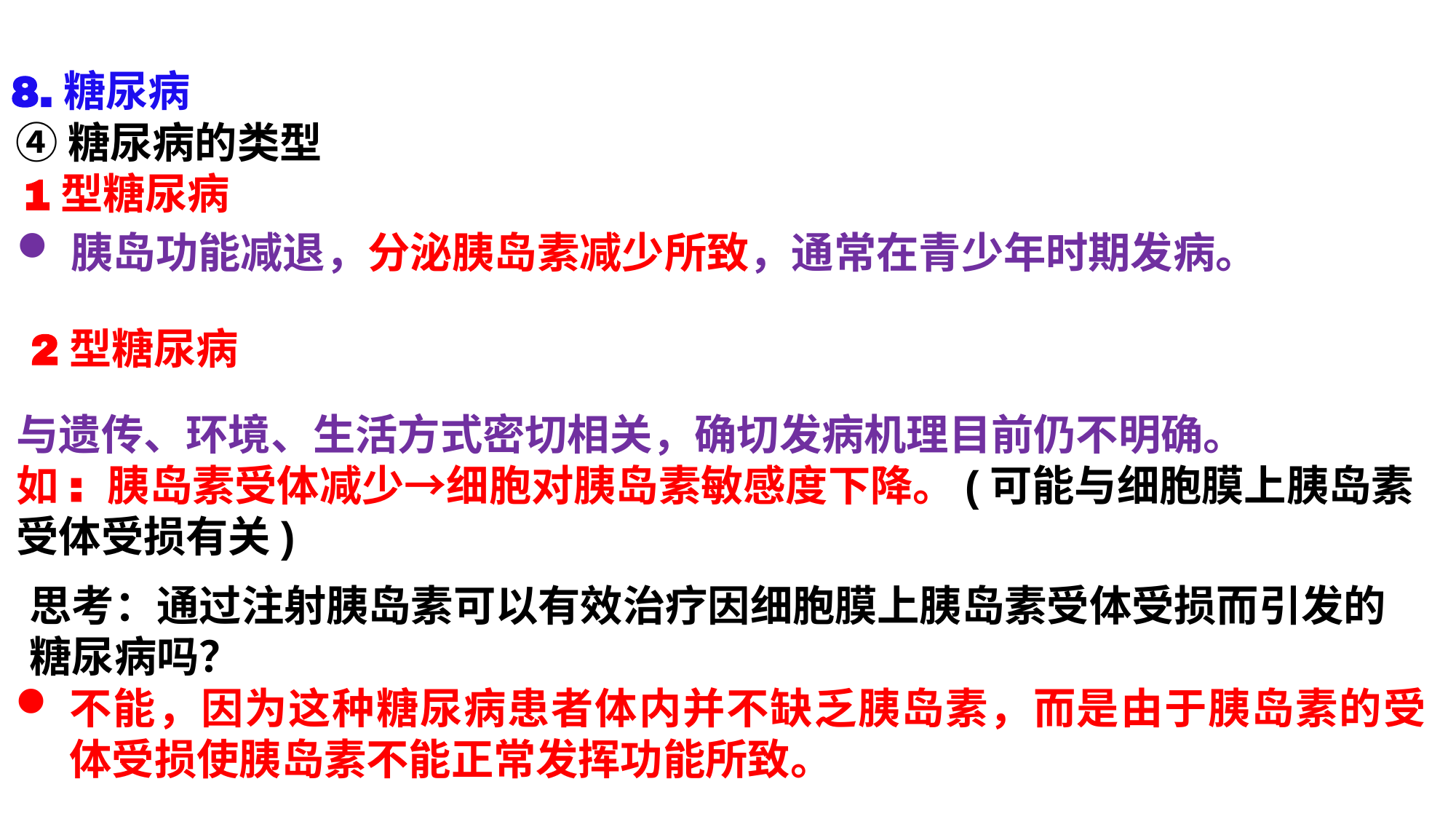

8.糖尿病
④糖尿病的类型
1型糖尿病
胰岛功能减退，分泌胰岛素减少所致，通常在青少年时期发病。
 2型糖尿病
与遗传、环境、生活方式密切相关，确切发病机理目前仍不明确。
如: 胰岛素受体减少→细胞对胰岛素敏感度下降。(可能与细胞膜上胰岛素受体受损有关)
思考：通过注射胰岛素可以有效治疗因细胞膜上胰岛素受体受损而引发的糖尿病吗？
不能，因为这种糖尿病患者体内并不缺乏胰岛素，而是由于胰岛素的受体受损使胰岛素不能正常发挥功能所致。